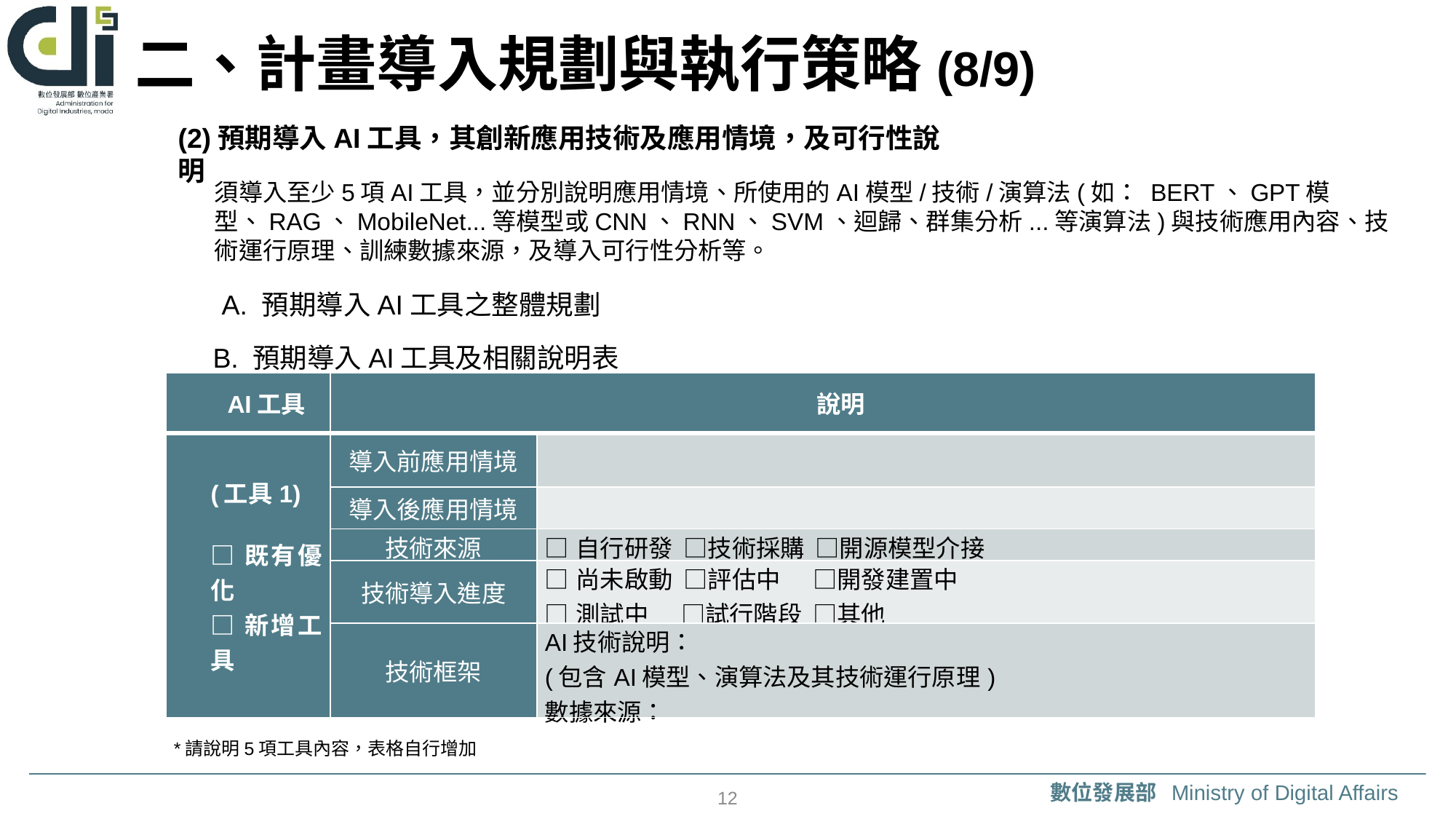

# 二、計畫導入規劃與執行策略(8/9)
(2)預期導入AI工具，其創新應用技術及應用情境，及可行性說明
須導入至少5項AI工具，並分別說明應用情境、所使用的AI模型/技術/演算法(如： BERT、GPT模型、RAG、MobileNet...等模型或CNN、RNN、SVM、迴歸、群集分析...等演算法)與技術應用內容、技術運行原理、訓練數據來源，及導入可行性分析等。
A. 預期導入AI工具之整體規劃
B. 預期導入AI工具及相關說明表
| AI工具 | 說明 |  |
| --- | --- | --- |
| (工具1)   □既有優化 □新增工具 | 導入前應用情境 |  |
|  | 導入後應用情境 |  |
|  | 技術來源 | □自行研發 □技術採購 □開源模型介接 |
|  | 技術導入進度 | □尚未啟動 □評估中 □開發建置中 □測試中 □試行階段 □其他\_\_\_\_\_\_\_\_\_\_\_\_\_\_ |
|  | 技術框架 | AI技術說明： (包含AI模型、演算法及其技術運行原理) 數據來源： |
*請說明5項工具內容，表格自行增加
12